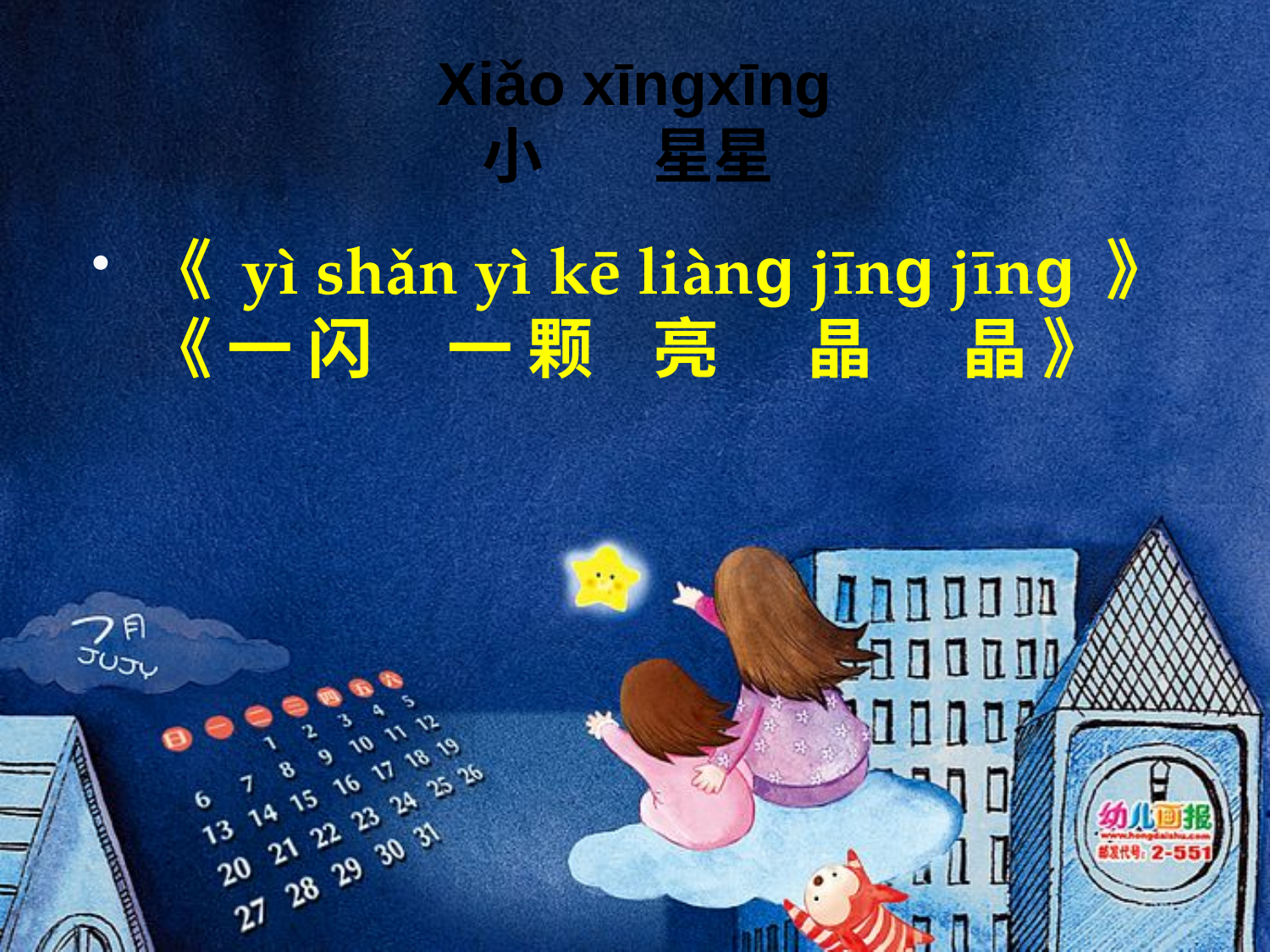

# Xiǎo xīngxīng 小        星星
《 yì shǎn yì kē liànɡ jīnɡ jīnɡ 》
《 一 闪     一 颗    亮      晶      晶 》